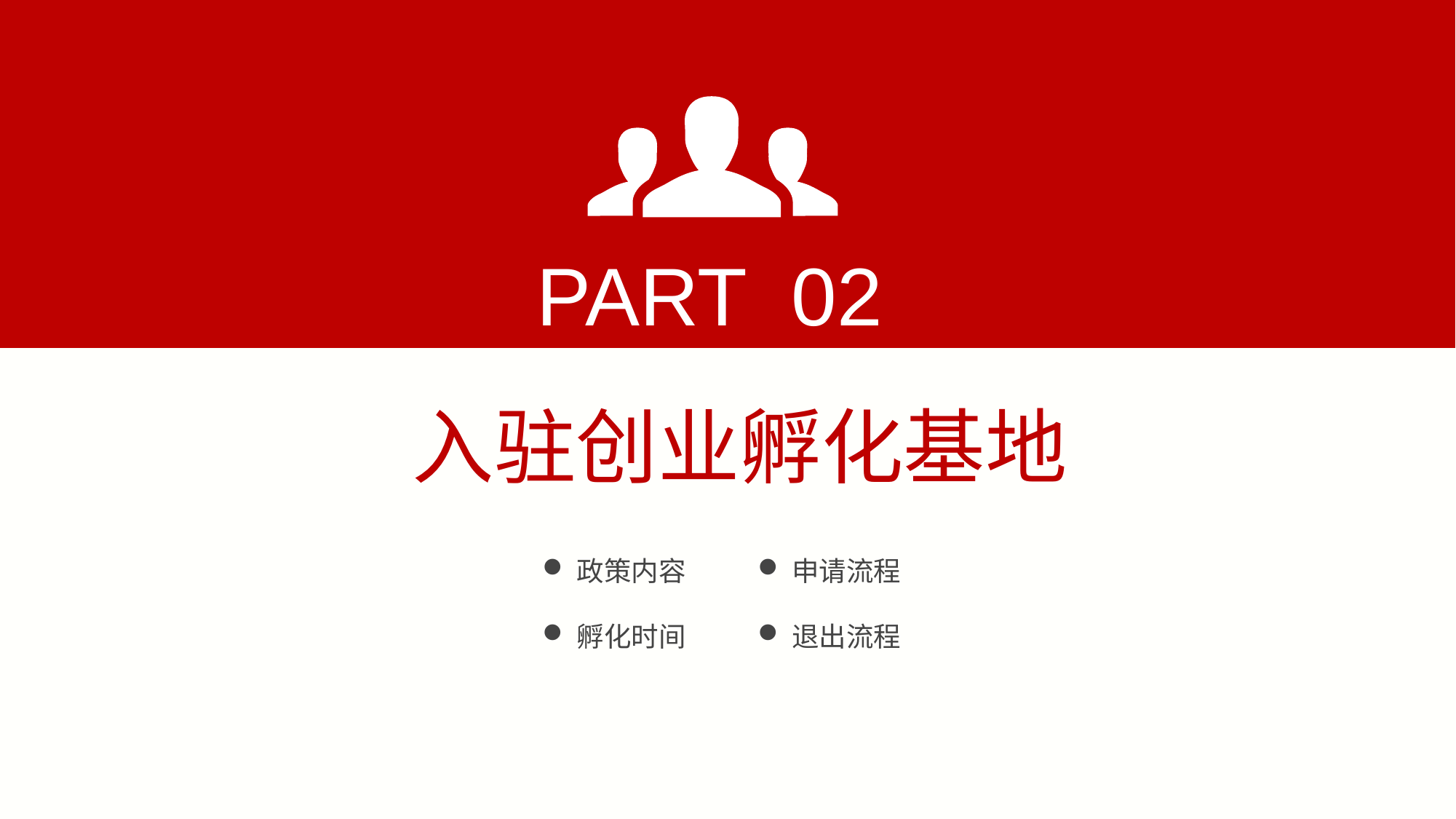

PART  02
入驻创业孵化基地
政策内容
孵化时间
申请流程
退出流程